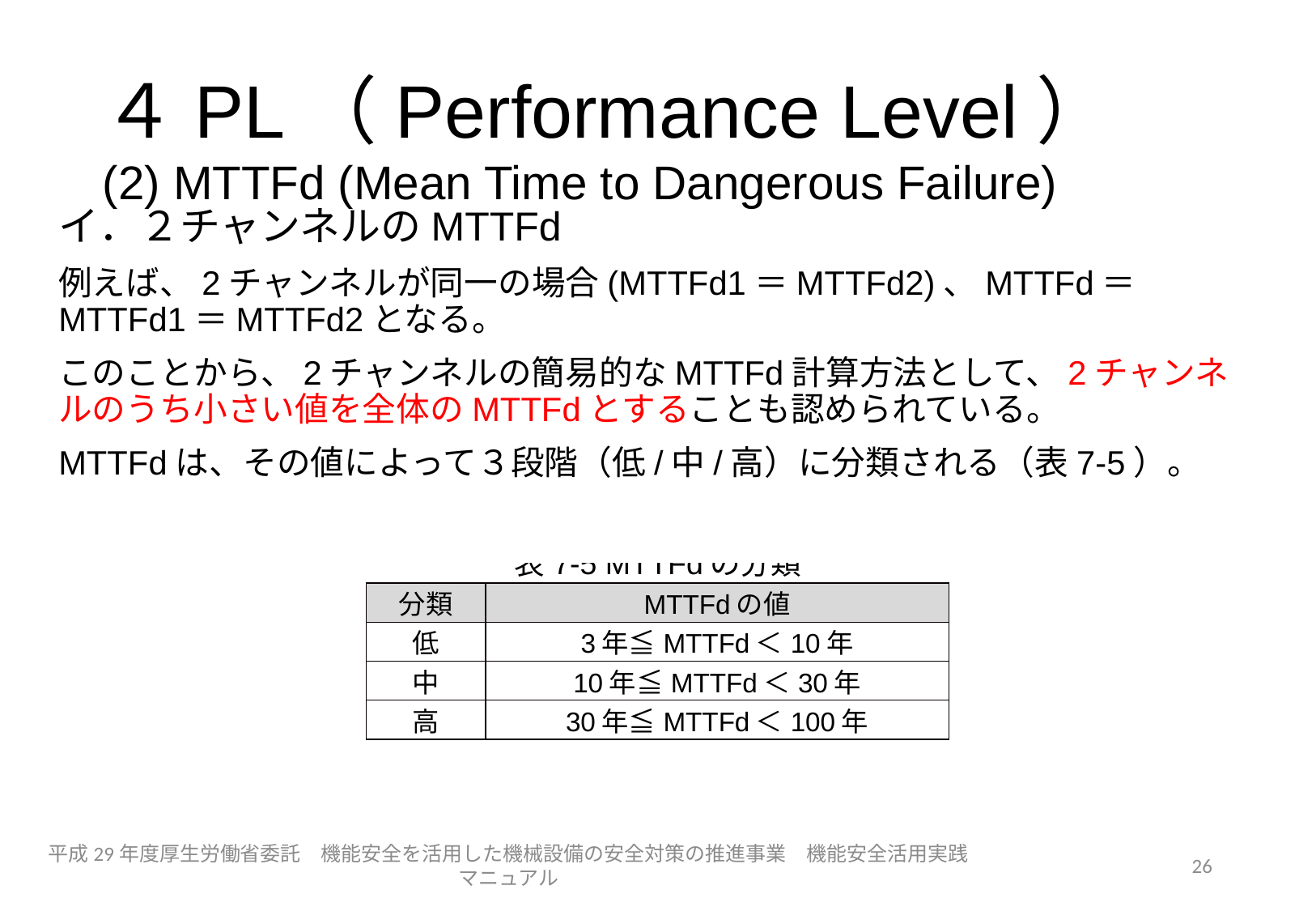

# ４PL（Performance Level） (2) MTTFd (Mean Time to Dangerous Failure)
イ．２チャンネルのMTTFd
例えば、2チャンネルが同一の場合(MTTFd1＝MTTFd2)、MTTFd＝MTTFd1＝MTTFd2となる。
このことから、2チャンネルの簡易的なMTTFd計算方法として、2チャンネルのうち小さい値を全体のMTTFdとすることも認められている。
MTTFdは、その値によって３段階（低/中/高）に分類される（表7-5）。
| 表7-5 MTTFdの分類 |  |
| --- | --- |
| 分類 | MTTFdの値 |
| 低 | 3年≦MTTFd＜10年 |
| 中 | 10年≦MTTFd＜30年 |
| 高 | 30年≦MTTFd＜100年 |
平成29年度厚生労働省委託　機能安全を活用した機械設備の安全対策の推進事業　機能安全活用実践マニュアル
26